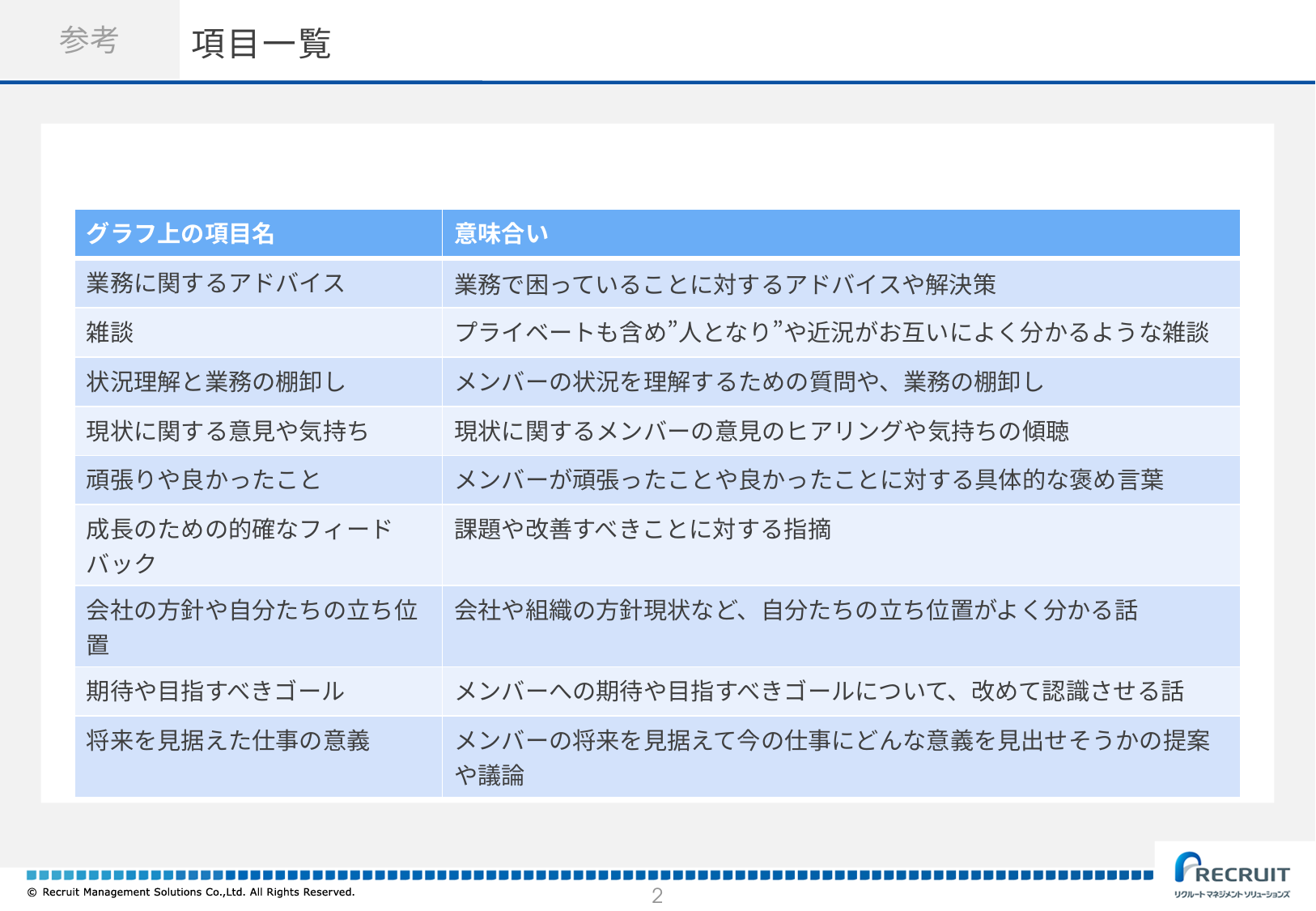

# 項目一覧
| グラフ上の項目名 | 意味合い |
| --- | --- |
| 業務に関するアドバイス | 業務で困っていることに対するアドバイスや解決策 |
| 雑談 | プライベートも含め”人となり”や近況がお互いによく分かるような雑談 |
| 状況理解と業務の棚卸し | メンバーの状況を理解するための質問や、業務の棚卸し |
| 現状に関する意見や気持ち | 現状に関するメンバーの意見のヒアリングや気持ちの傾聴 |
| 頑張りや良かったこと | メンバーが頑張ったことや良かったことに対する具体的な褒め言葉 |
| 成長のための的確なフィードバック | 課題や改善すべきことに対する指摘 |
| 会社の方針や自分たちの立ち位置 | 会社や組織の方針現状など、自分たちの立ち位置がよく分かる話 |
| 期待や目指すべきゴール | メンバーへの期待や目指すべきゴールについて、改めて認識させる話 |
| 将来を見据えた仕事の意義 | メンバーの将来を見据えて今の仕事にどんな意義を見出せそうかの提案や議論 |
2